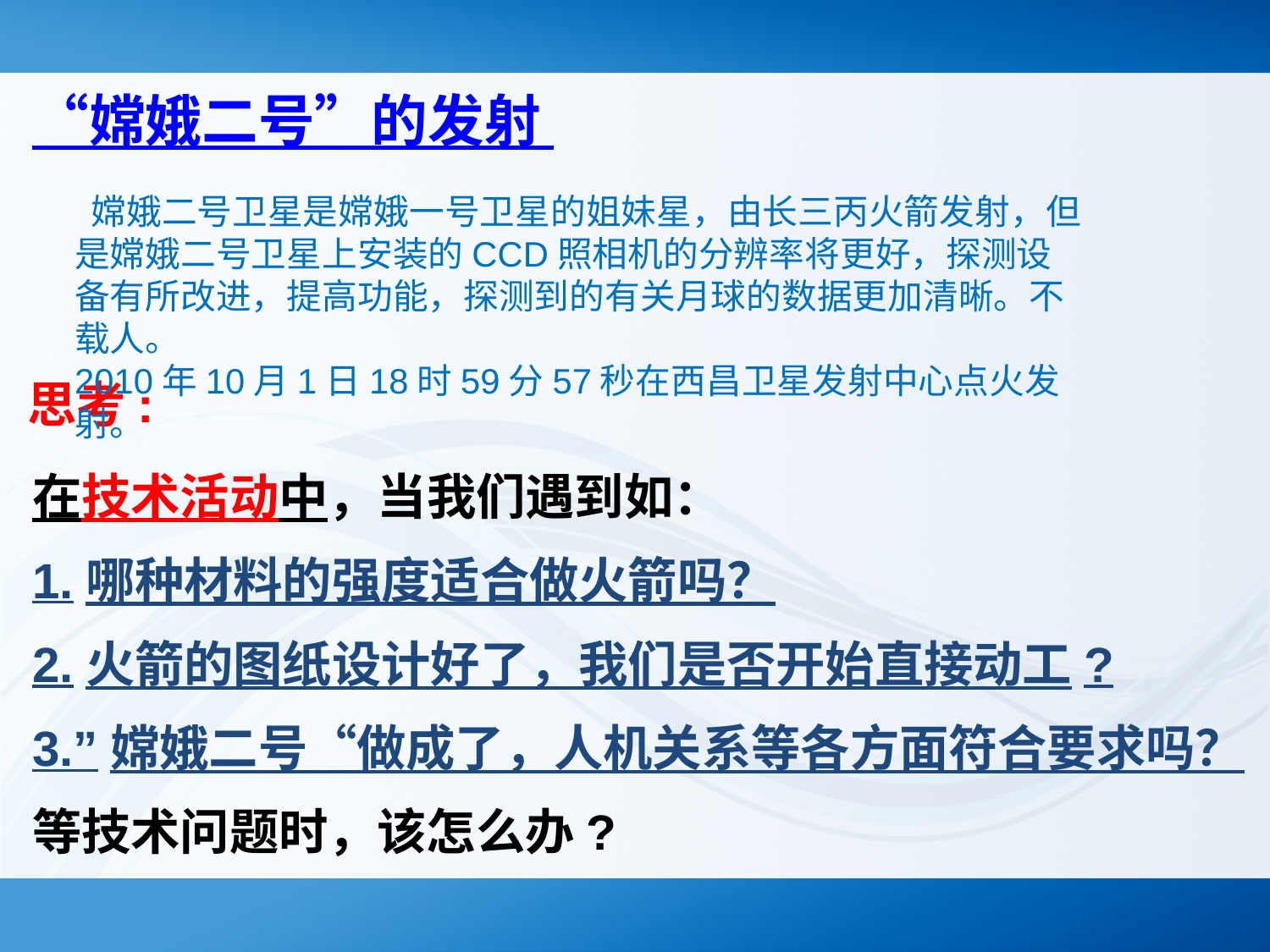

“嫦娥二号”的发射
 嫦娥二号卫星是嫦娥一号卫星的姐妹星，由长三丙火箭发射，但是嫦娥二号卫星上安装的CCD照相机的分辨率将更好，探测设备有所改进，提高功能，探测到的有关月球的数据更加清晰。不载人。
2010年10月1日18时59分57秒在西昌卫星发射中心点火发射。
思考:
在技术活动中，当我们遇到如：
1.哪种材料的强度适合做火箭吗？
2.火箭的图纸设计好了，我们是否开始直接动工?
3.”嫦娥二号“做成了，人机关系等各方面符合要求吗？
等技术问题时，该怎么办?